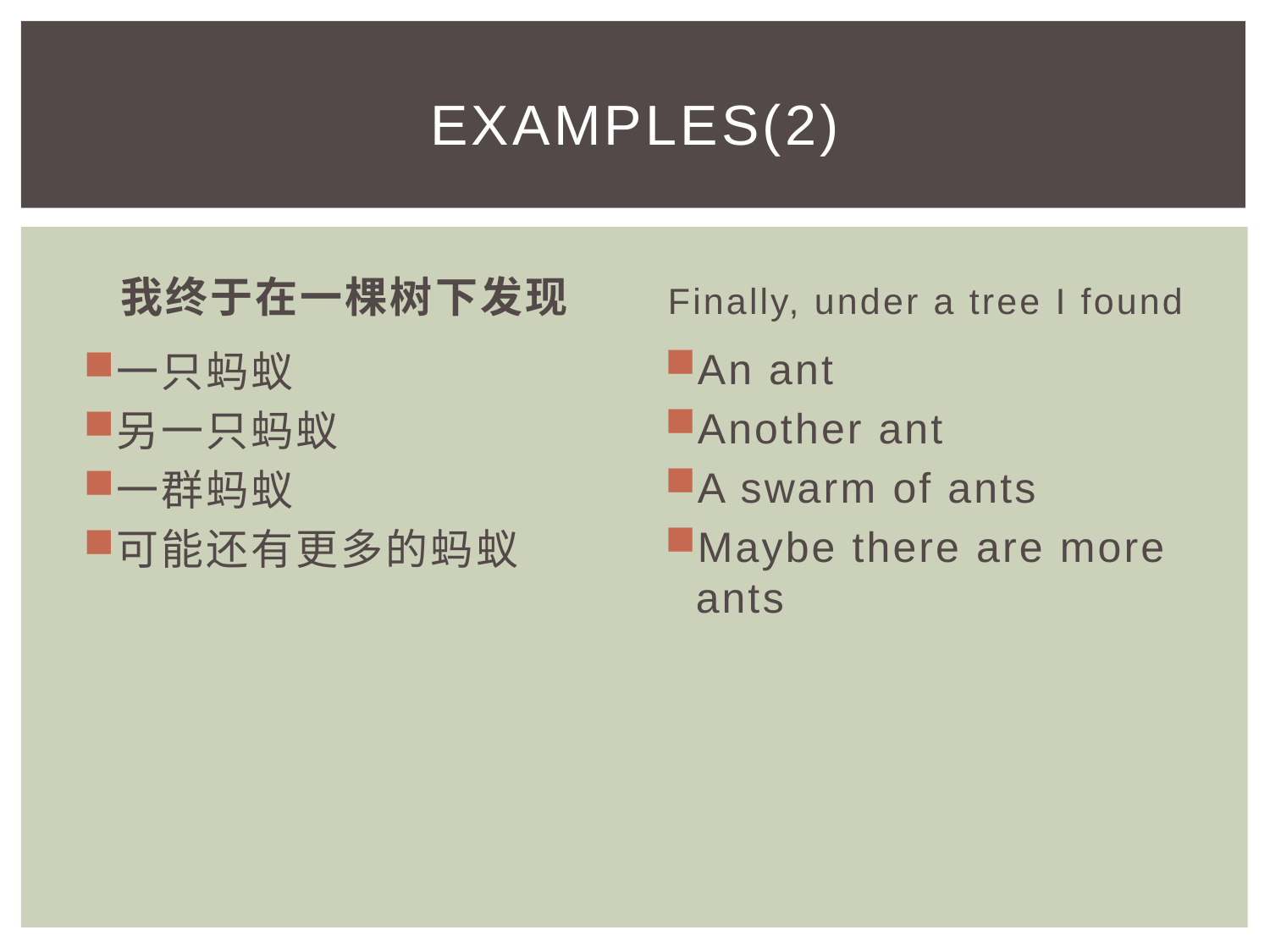

# Examples(2)
我终于在一棵树下发现
Finally, under a tree I found
An ant
Another ant
A swarm of ants
Maybe there are more ants
一只蚂蚁
另一只蚂蚁
一群蚂蚁
可能还有更多的蚂蚁